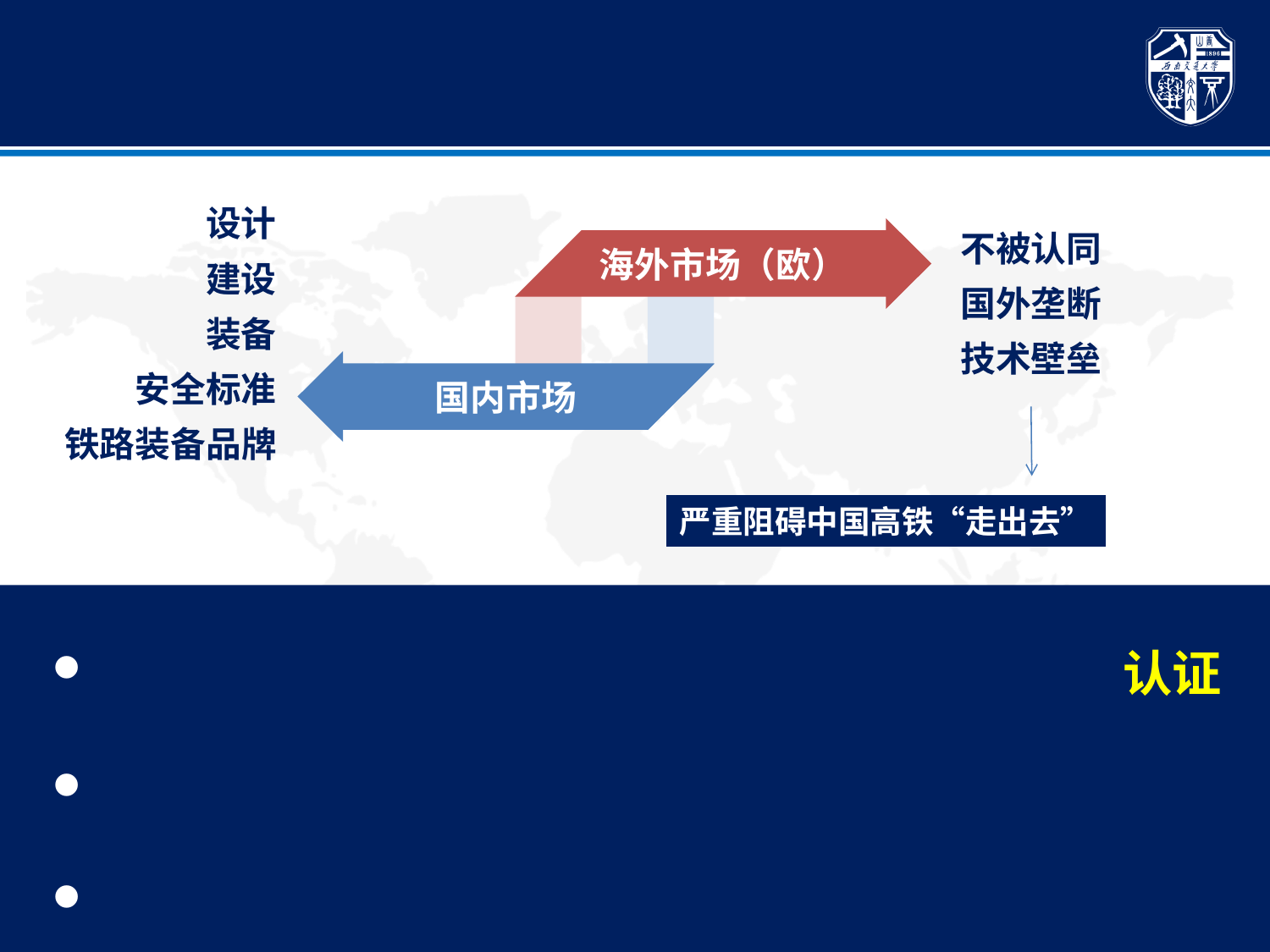

5.   知识产权与铁路标准
不被认同
国外垄断
技术壁垒
设计
建设
装备
安全标准
铁路装备品牌
海外市场（欧）

国内市场
严重阻碍中国高铁“走出去”

更深层次的问题是，为推动高铁“出海”而不得不获得外国认证（比如欧洲认证），将严重削弱中国高铁的比较优势和竞争优势
实证调研表明，中国高铁“走出去”的最大障碍在于高铁标准被国外垄断，国外主要采用欧洲标准，中国标准不接受
进入欧洲，则必须费时费力地通过欧洲认证